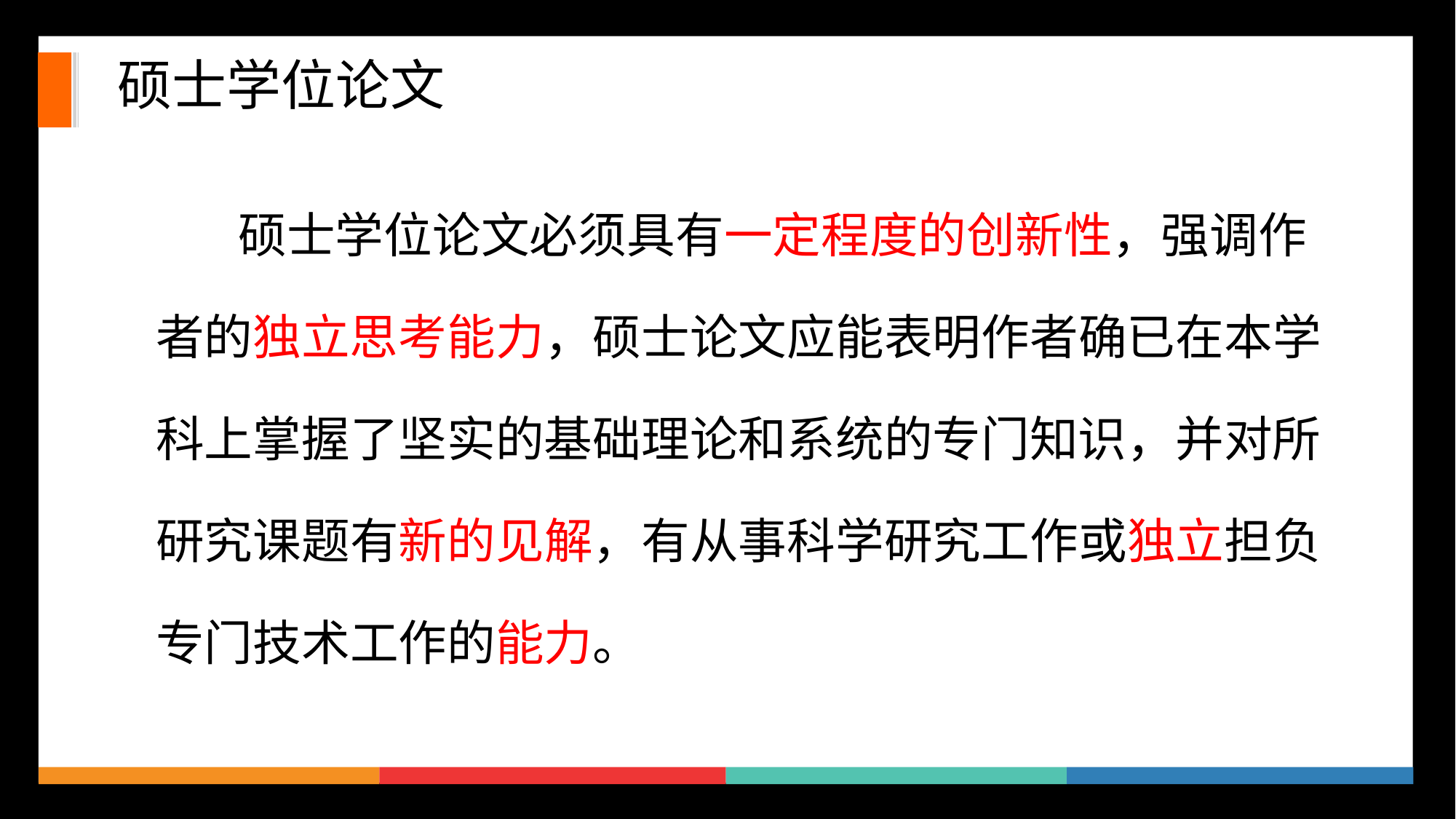

# 硕士学位论文
         硕士学位论文必须具有一定程度的创新性，强调作者的独立思考能力，硕士论文应能表明作者确已在本学科上掌握了坚实的基础理论和系统的专门知识，并对所研究课题有新的见解，有从事科学研究工作或独立担负专门技术工作的能力。